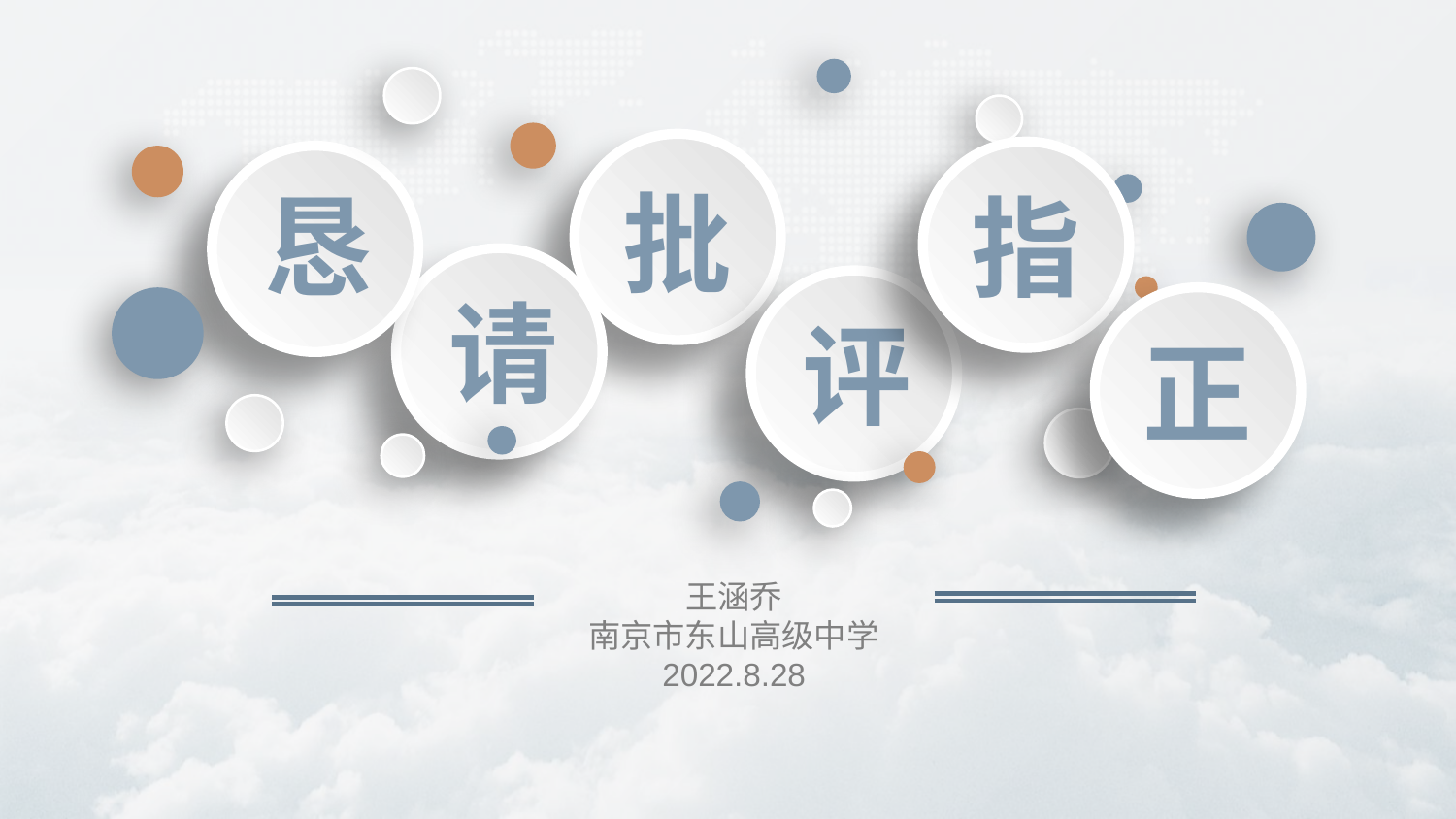

指

批
恳

请
正

评

王涵乔
南京市东山高级中学
2022.8.28